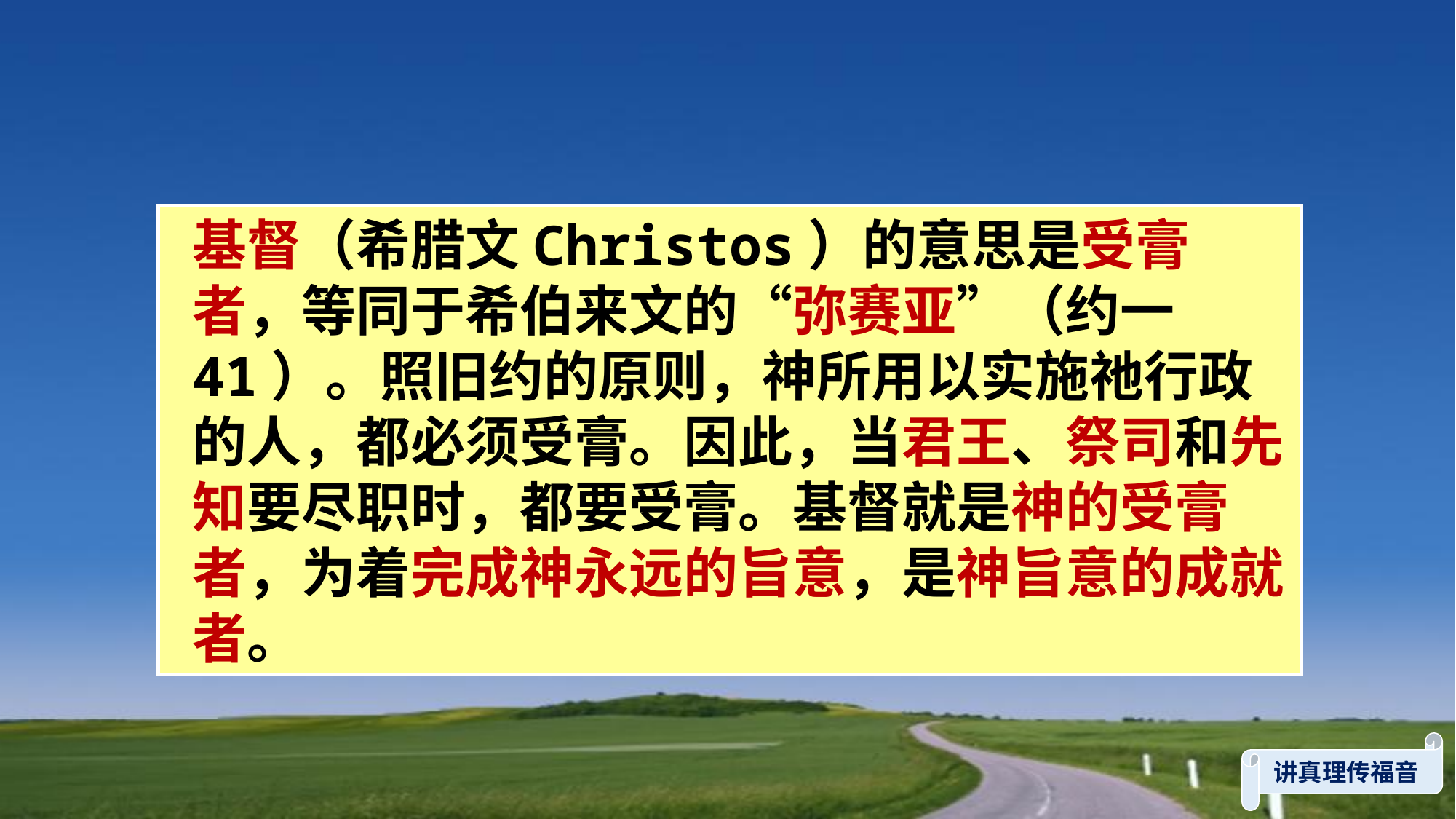

所有相信主耶稣，接受主耶稣做救主的人，都有一个新的名字——基督徒。

那么，基督是什么意思？
基督（希腊文Christos）的意思是受膏者，等同于希伯来文的“弥赛亚”（约一41）。照旧约的原则，神所用以实施祂行政的人，都必须受膏。因此，当君王、祭司和先知要尽职时，都要受膏。基督就是神的受膏者，为着完成神永远的旨意，是神旨意的成就者。
讲真理传福音